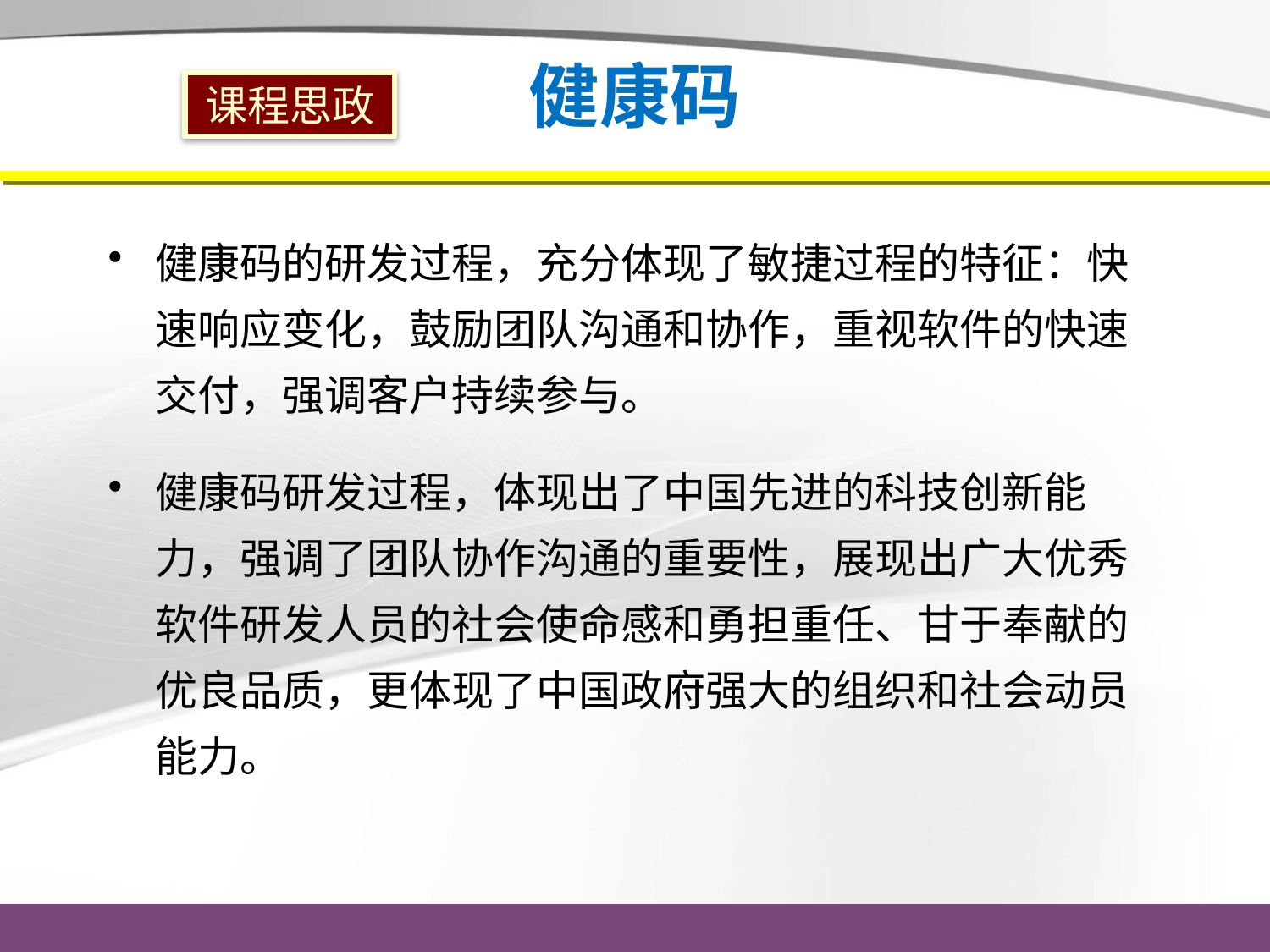

健康码
课程思政
健康码的研发过程，充分体现了敏捷过程的特征：快速响应变化，鼓励团队沟通和协作，重视软件的快速交付，强调客户持续参与。
健康码研发过程，体现出了中国先进的科技创新能力，强调了团队协作沟通的重要性，展现出广大优秀软件研发人员的社会使命感和勇担重任、甘于奉献的优良品质，更体现了中国政府强大的组织和社会动员能力。